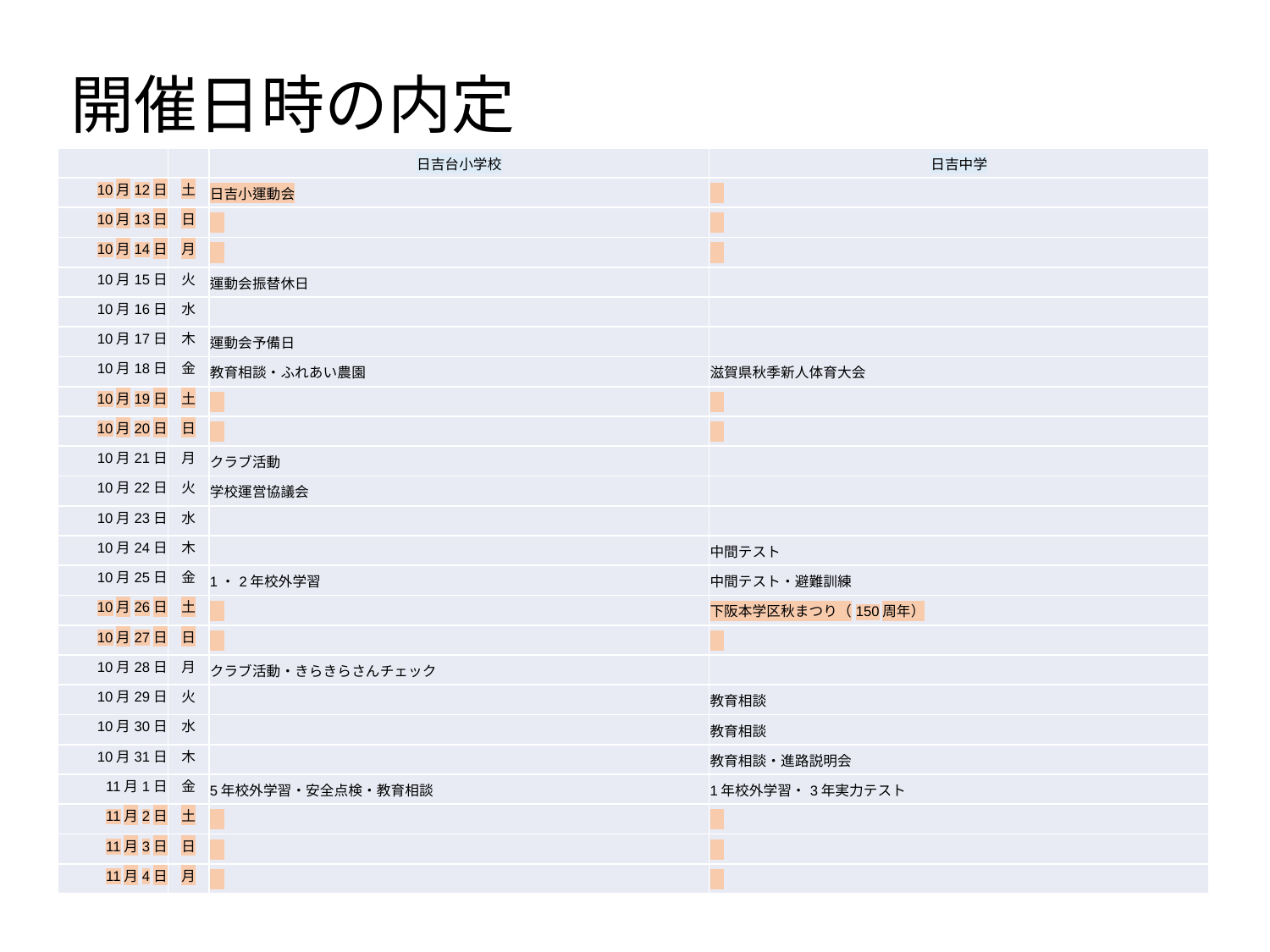

開催日時の内定
|  |  | 日吉台小学校 | 日吉中学 |
| --- | --- | --- | --- |
| 10月12日 | 土 | 日吉小運動会 |  |
| 10月13日 | 日 |  |  |
| 10月14日 | 月 |  |  |
| 10月15日 | 火 | 運動会振替休日 |  |
| 10月16日 | 水 |  |  |
| 10月17日 | 木 | 運動会予備日 |  |
| 10月18日 | 金 | 教育相談・ふれあい農園 | 滋賀県秋季新人体育大会 |
| 10月19日 | 土 |  |  |
| 10月20日 | 日 |  |  |
| 10月21日 | 月 | クラブ活動 |  |
| 10月22日 | 火 | 学校運営協議会 |  |
| 10月23日 | 水 |  |  |
| 10月24日 | 木 |  | 中間テスト |
| 10月25日 | 金 | 1・2年校外学習 | 中間テスト・避難訓練 |
| 10月26日 | 土 |  | 下阪本学区秋まつり（150周年） |
| 10月27日 | 日 |  |  |
| 10月28日 | 月 | クラブ活動・きらきらさんチェック |  |
| 10月29日 | 火 |  | 教育相談 |
| 10月30日 | 水 |  | 教育相談 |
| 10月31日 | 木 |  | 教育相談・進路説明会 |
| 11月1日 | 金 | 5年校外学習・安全点検・教育相談 | 1年校外学習・3年実力テスト |
| 11月2日 | 土 |  |  |
| 11月3日 | 日 |  |  |
| 11月4日 | 月 |  |  |